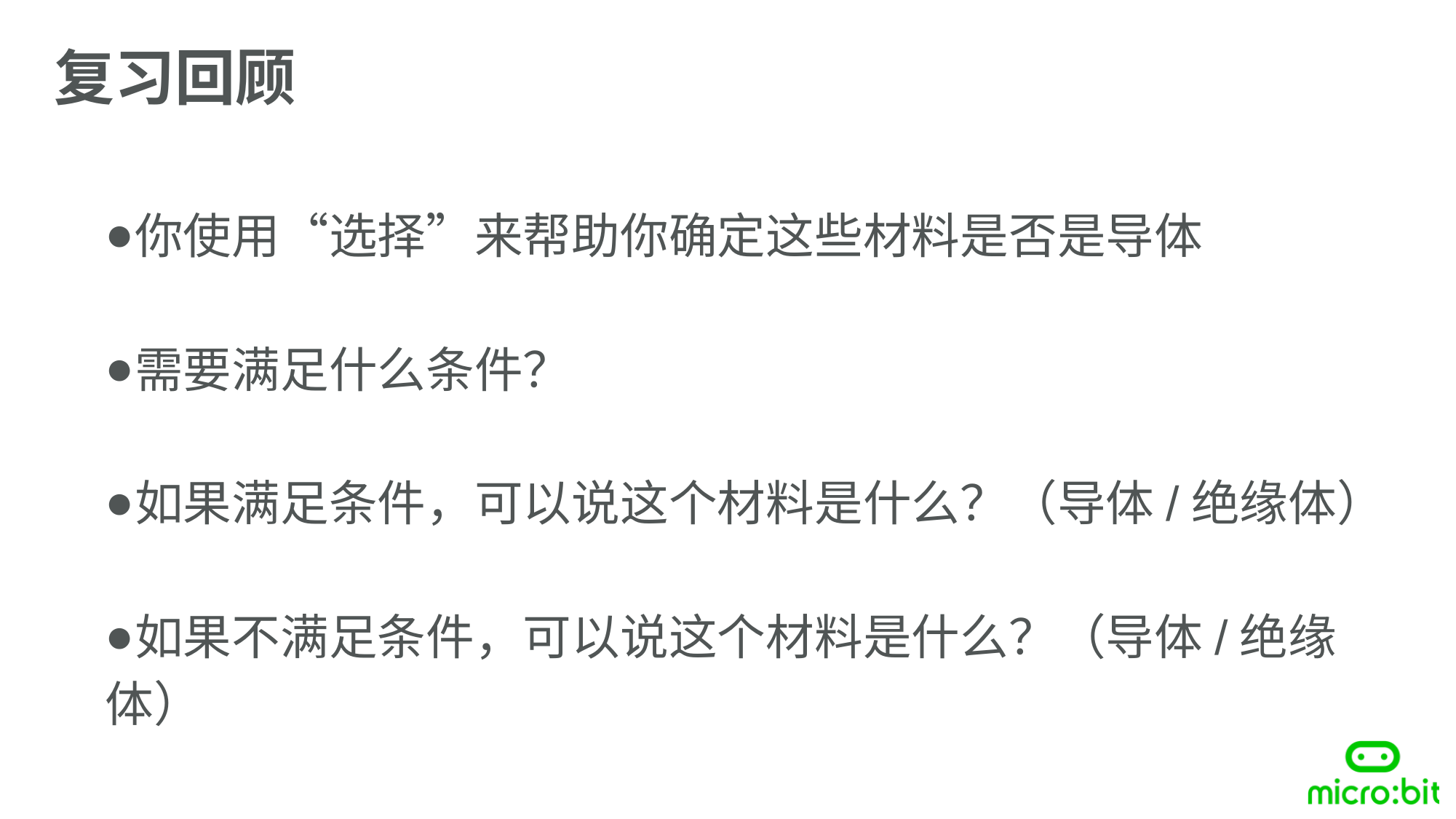

复习回顾

你使用“选择”来帮助你确定这些材料是否是导体

需要满足什么条件？

如果满足条件，可以说这个材料是什么？（导体/绝缘体）

如果不满足条件，可以说这个材料是什么？（导体/绝缘体）